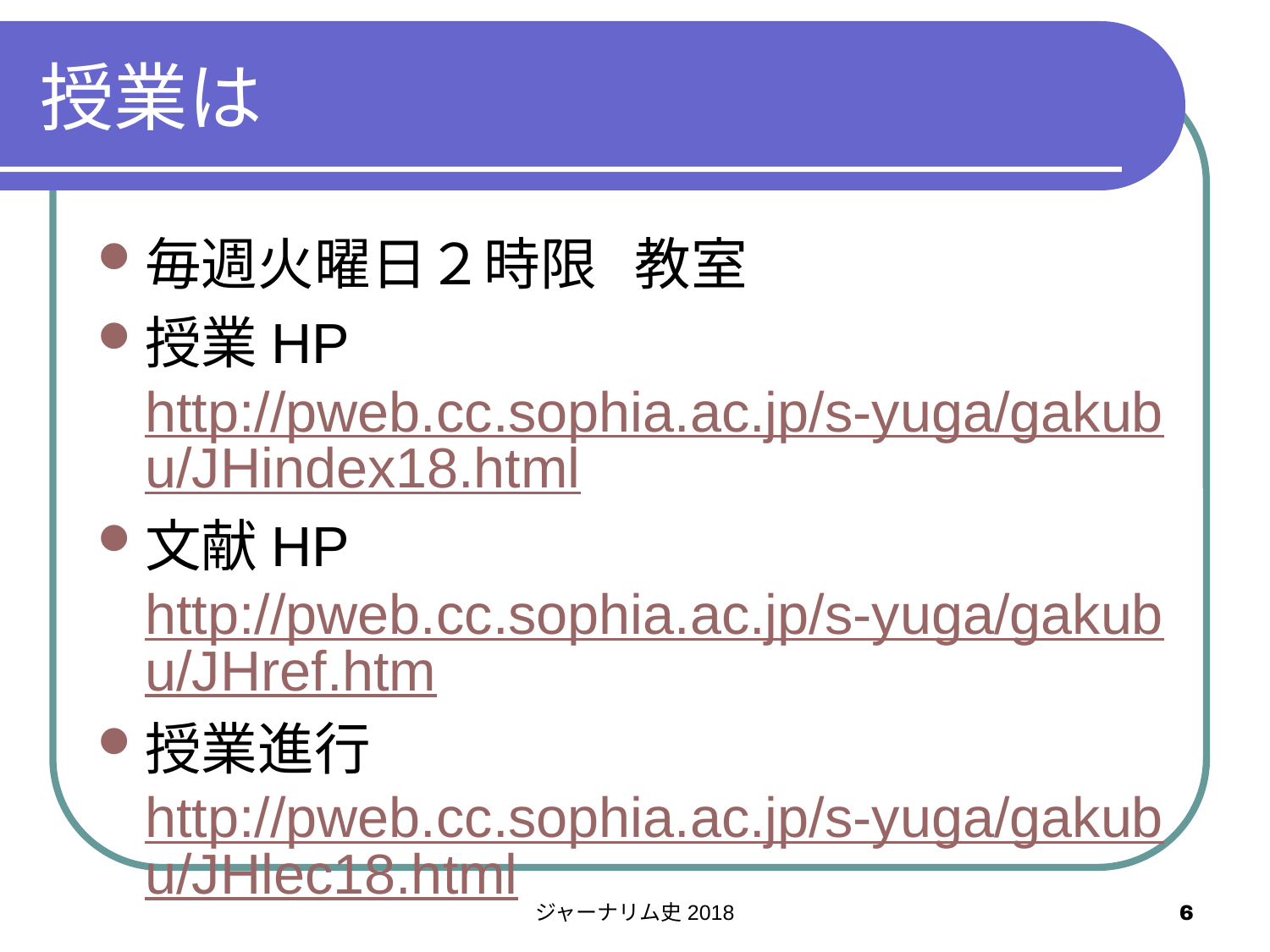

# 授業は
毎週火曜日２時限   教室
授業HP  http://pweb.cc.sophia.ac.jp/s-yuga/gakubu/JHindex18.html
文献HP http://pweb.cc.sophia.ac.jp/s-yuga/gakubu/JHref.htm
授業進行　http://pweb.cc.sophia.ac.jp/s-yuga/gakubu/JHlec18.html

ジャーナリム史2018
6